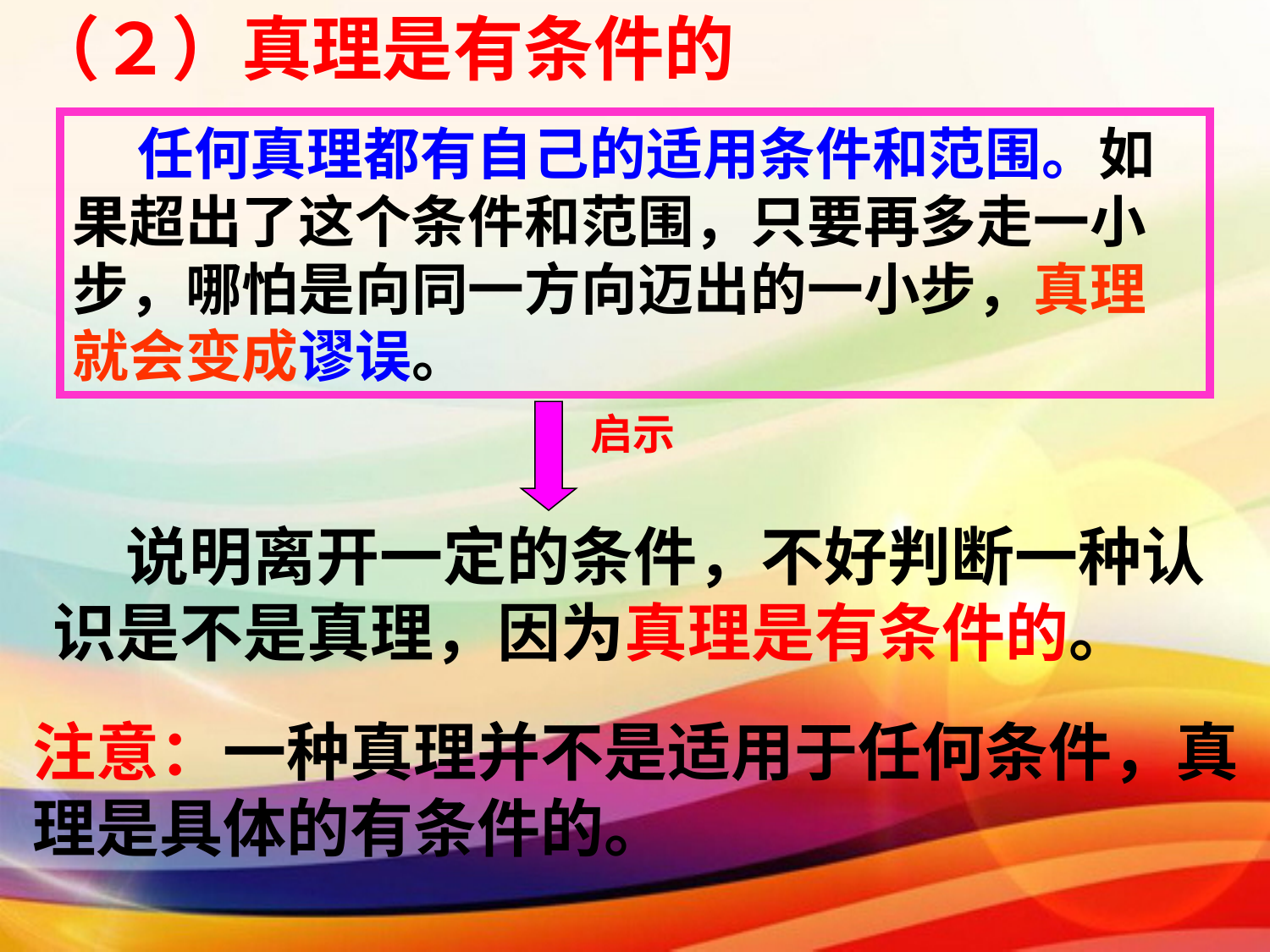

（２）真理是有条件的
    任何真理都有自己的适用条件和范围。如果超出了这个条件和范围，只要再多走一小步，哪怕是向同一方向迈出的一小步，真理就会变成谬误。

启示
    说明离开一定的条件，不好判断一种认识是不是真理，因为真理是有条件的。
注意：一种真理并不是适用于任何条件，真
理是具体的有条件的。
18